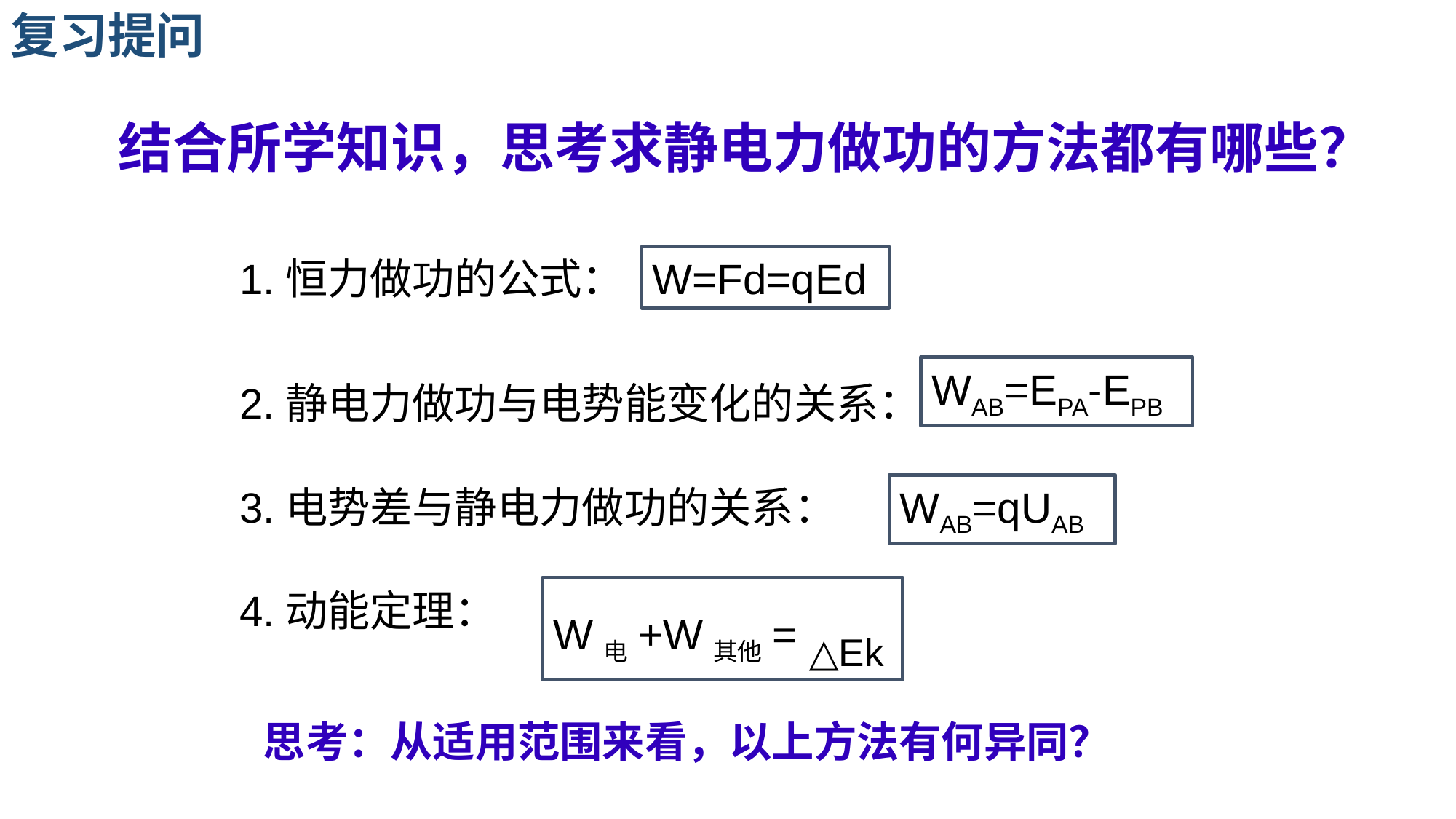

复习提问
结合所学知识，思考求静电力做功的方法都有哪些？
1.恒力做功的公式：
W=Fd=qEd
WAB=EPA-EPB
2.静电力做功与电势能变化的关系：
3.电势差与静电力做功的关系：
WAB=qUAB
W电+W其他= △Ek
4.动能定理：
思考：从适用范围来看，以上方法有何异同？